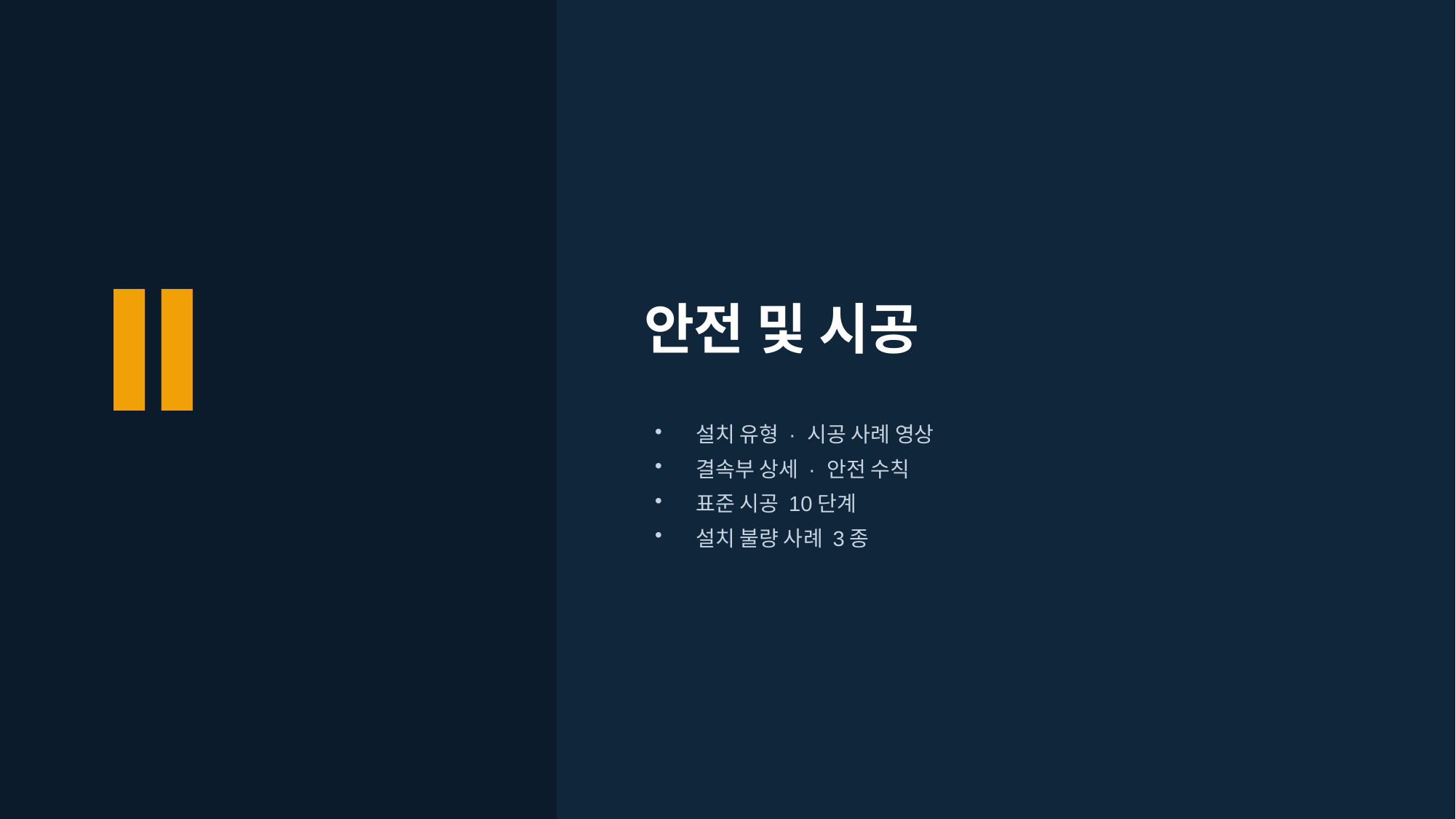

Ⅱ
안전 및 시공
설치 유형 · 시공 사례 영상
결속부 상세 · 안전 수칙
표준 시공 10단계
설치 불량 사례 3종